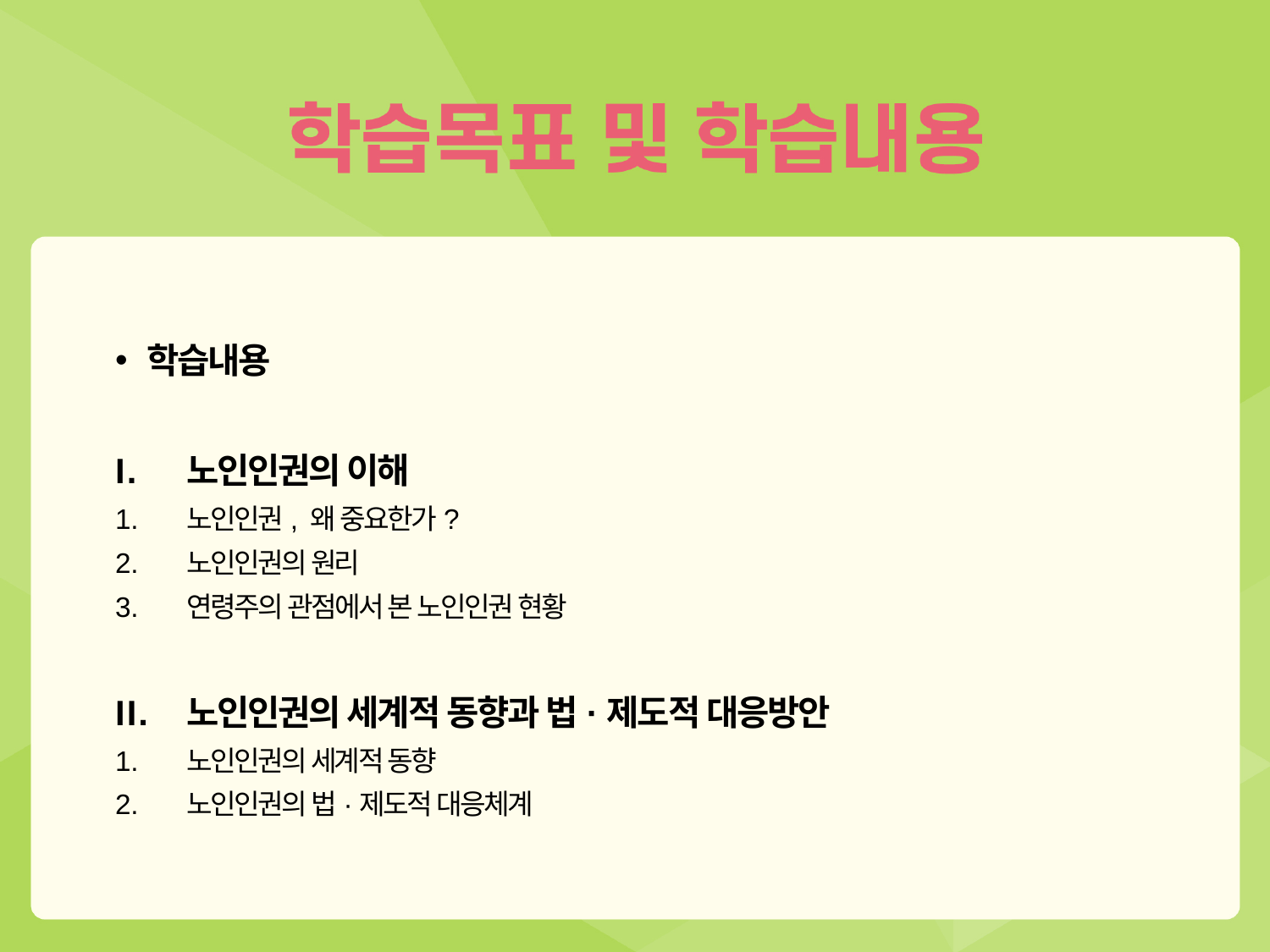

학습내용

노인인권의 이해
노인인권, 왜 중요한가?
노인인권의 원리
연령주의 관점에서 본 노인인권 현황

노인인권의 세계적 동향과 법·제도적 대응방안
노인인권의 세계적 동향
노인인권의 법·제도적 대응체계
3